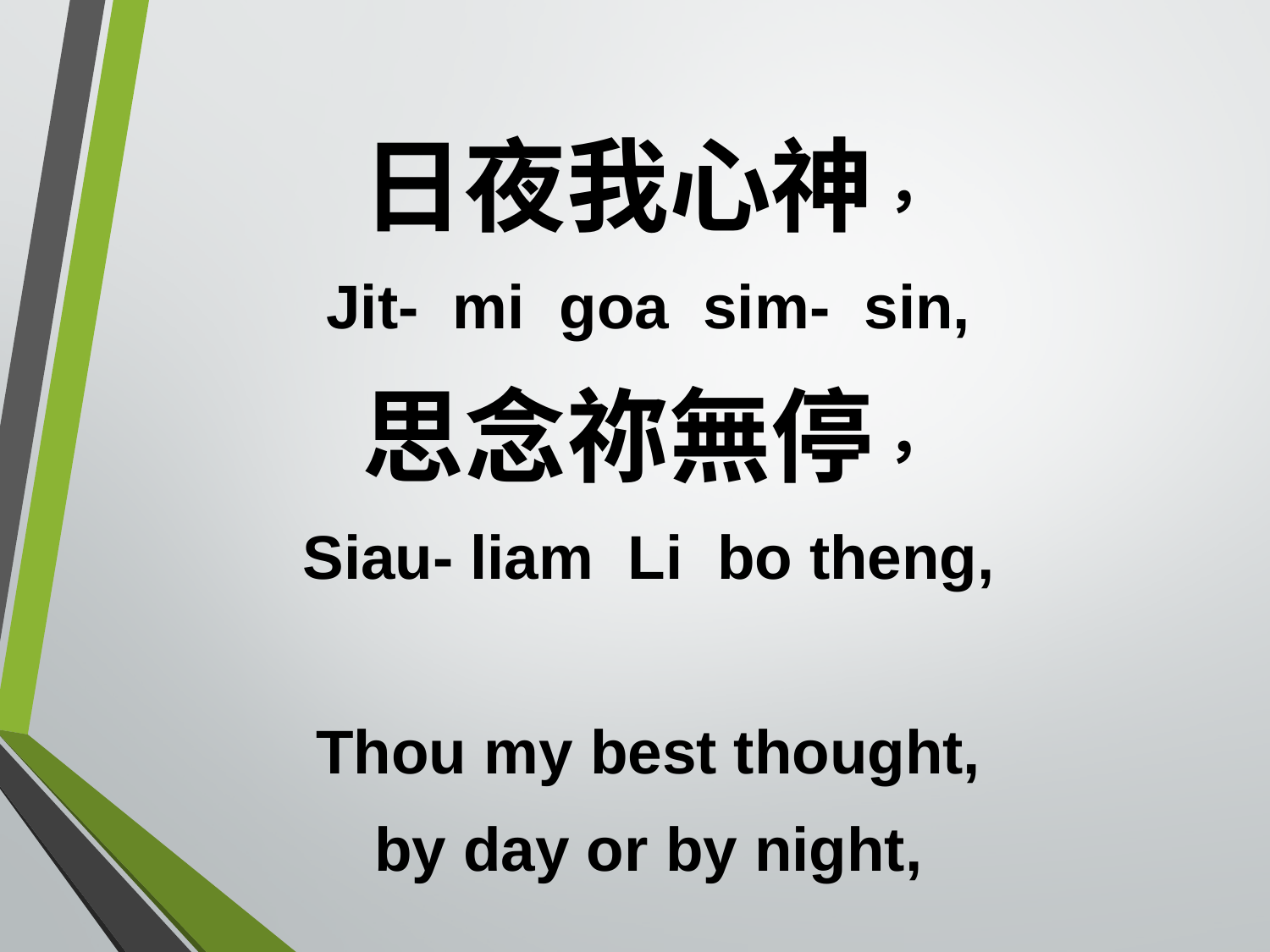

日夜我心神，
Jit-  mi  goa  sim-  sin,
思念祢無停，
Siau- liam  Li  bo theng,

Thou my best thought,
by day or by night,